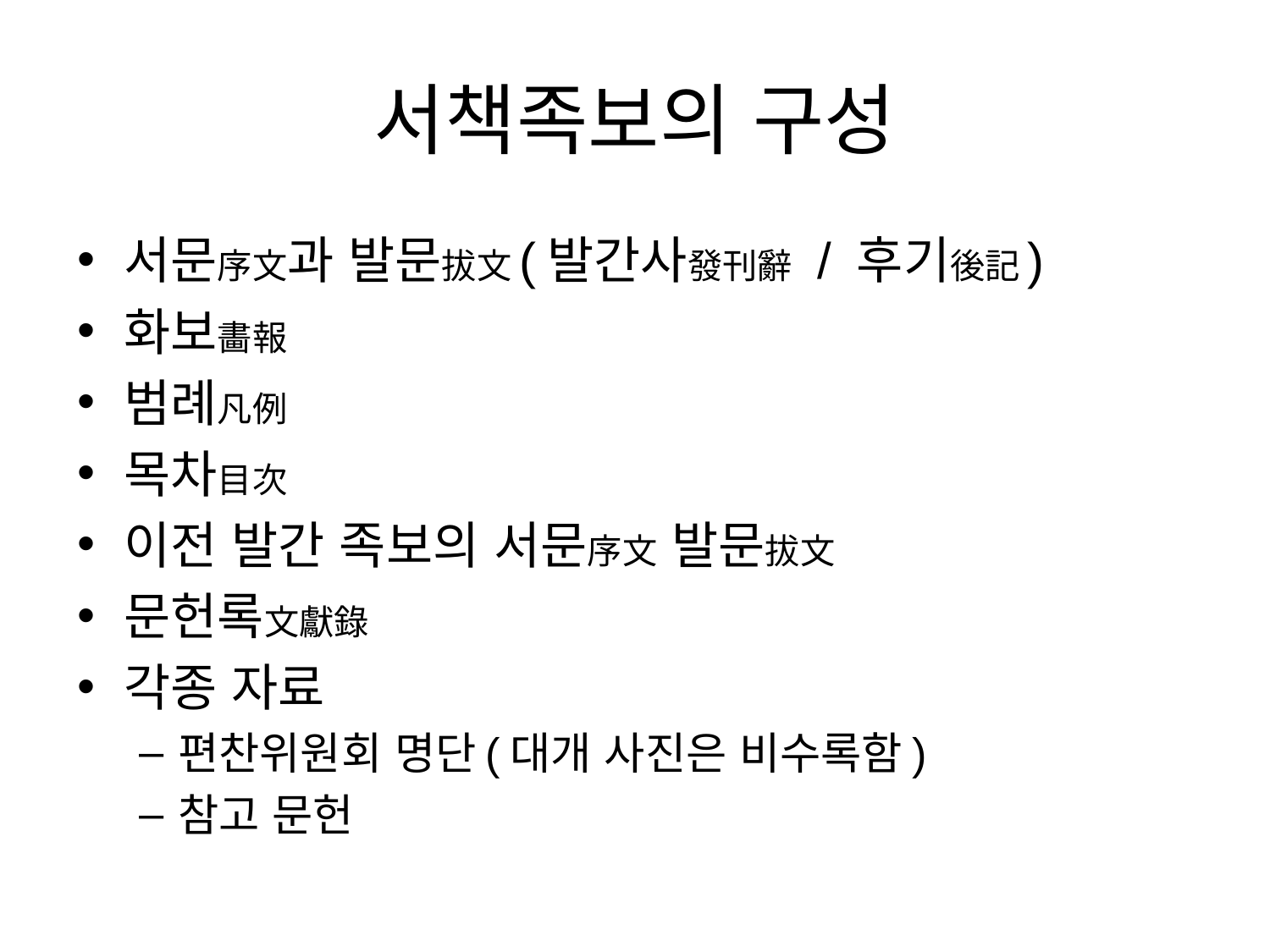

# 서책족보의 구성
서문序文과 발문拔文(발간사發刊辭 / 후기後記)
화보畵報
범례凡例
목차目次
이전 발간 족보의 서문序文 발문拔文
문헌록文獻錄
각종 자료
편찬위원회 명단(대개 사진은 비수록함)
참고 문헌